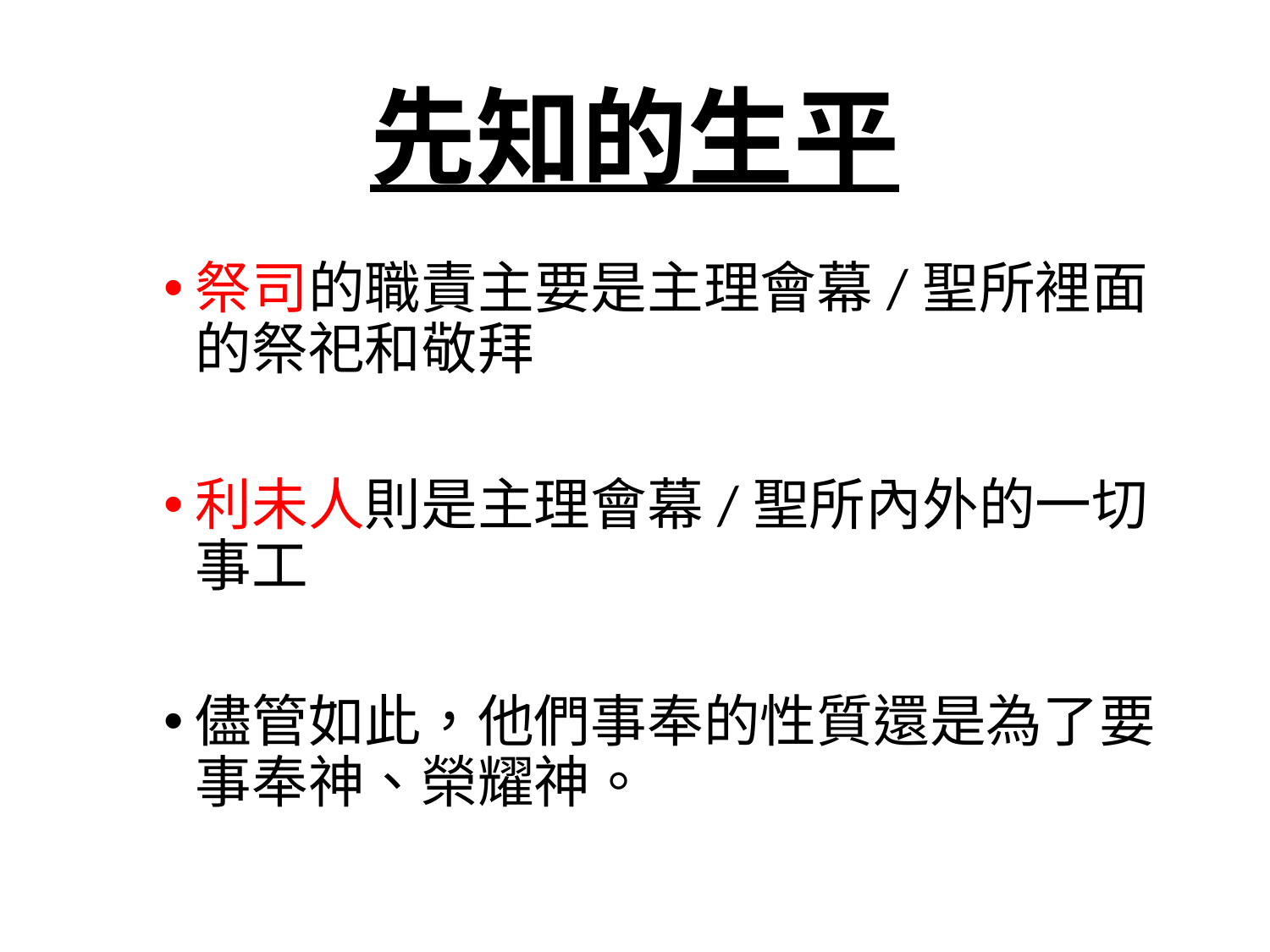

# 先知的生平
祭司的職責主要是主理會幕/聖所裡面的祭祀和敬拜

利未人則是主理會幕/聖所內外的一切事工

儘管如此，他們事奉的性質還是為了要事奉神、榮耀神。